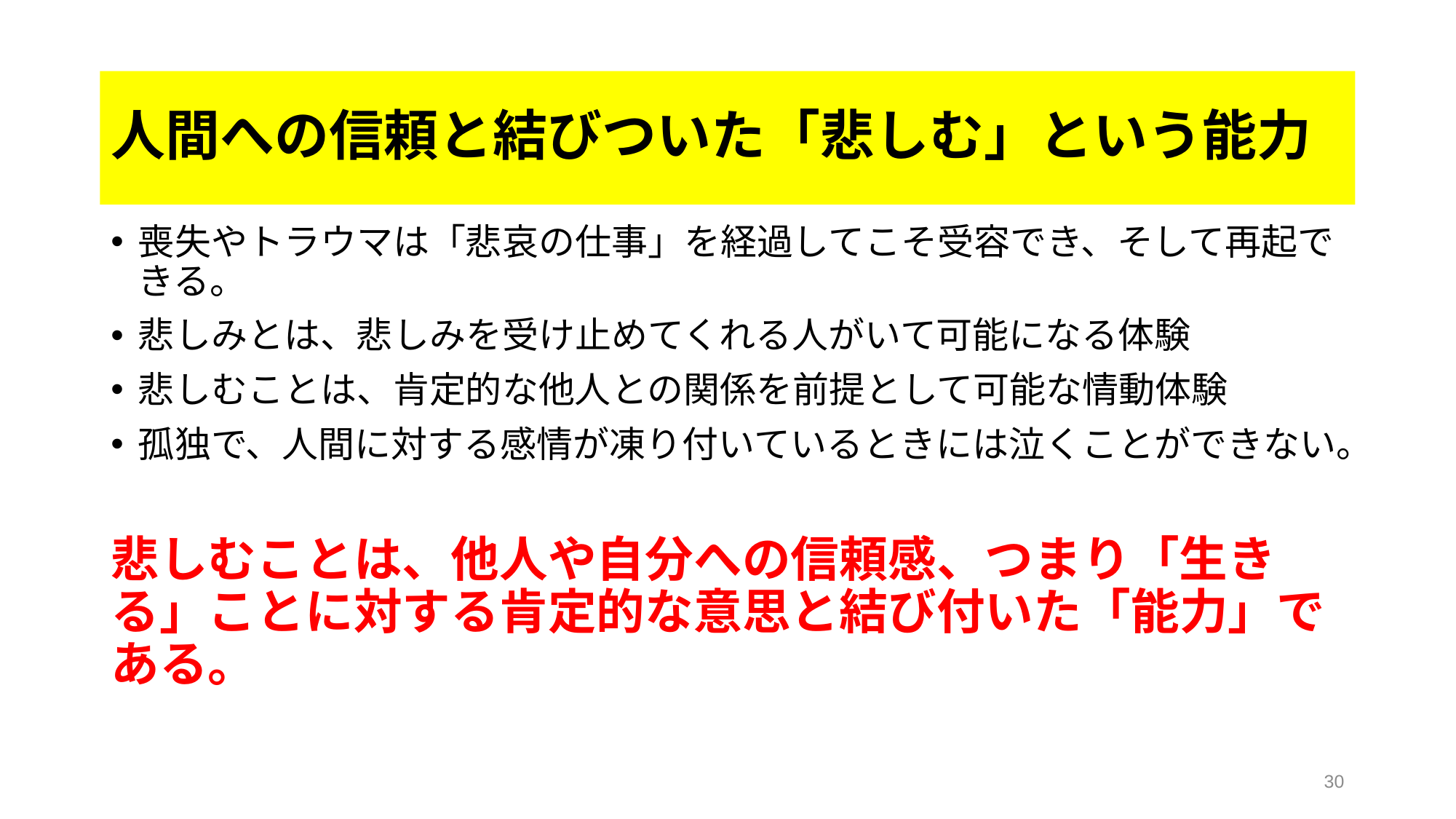

# 人間への信頼と結びついた「悲しむ」という能力
喪失やトラウマは「悲哀の仕事」を経過してこそ受容でき、そして再起できる。
悲しみとは、悲しみを受け止めてくれる人がいて可能になる体験
悲しむことは、肯定的な他人との関係を前提として可能な情動体験
孤独で、人間に対する感情が凍り付いているときには泣くことができない。

悲しむことは、他人や自分への信頼感、つまり「生きる」ことに対する肯定的な意思と結び付いた「能力」である。
30